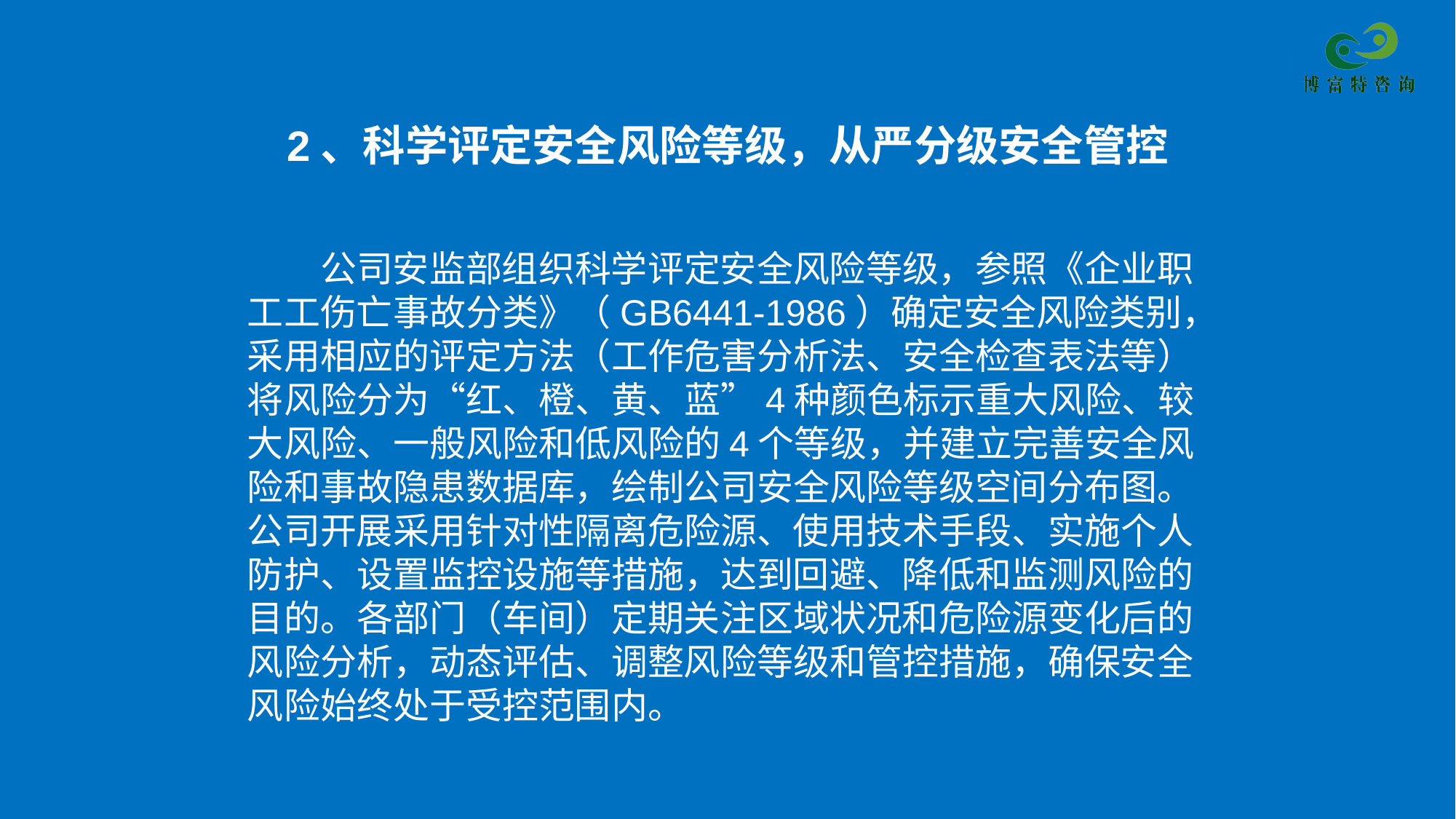

# 2、科学评定安全风险等级，从严分级安全管控
主要公司安监部组织科学评定安全风险等级，参照《企业职工工伤亡事故分类》（GB6441-1986）确定安全风险类别，采用相应的评定方法（工作危害分析法、安全检查表法等）将风险分为“红、橙、黄、蓝”4种颜色标示重大风险、较大风险、一般风险和低风险的4个等级，并建立完善安全风险和事故隐患数据库，绘制公司安全风险等级空间分布图。公司开展采用针对性隔离危险源、使用技术手段、实施个人防护、设置监控设施等措施，达到回避、降低和监测风险的目的。各部门（车间）定期关注区域状况和危险源变化后的风险分析，动态评估、调整风险等级和管控措施，确保安全风险始终处于受控范围内。
17